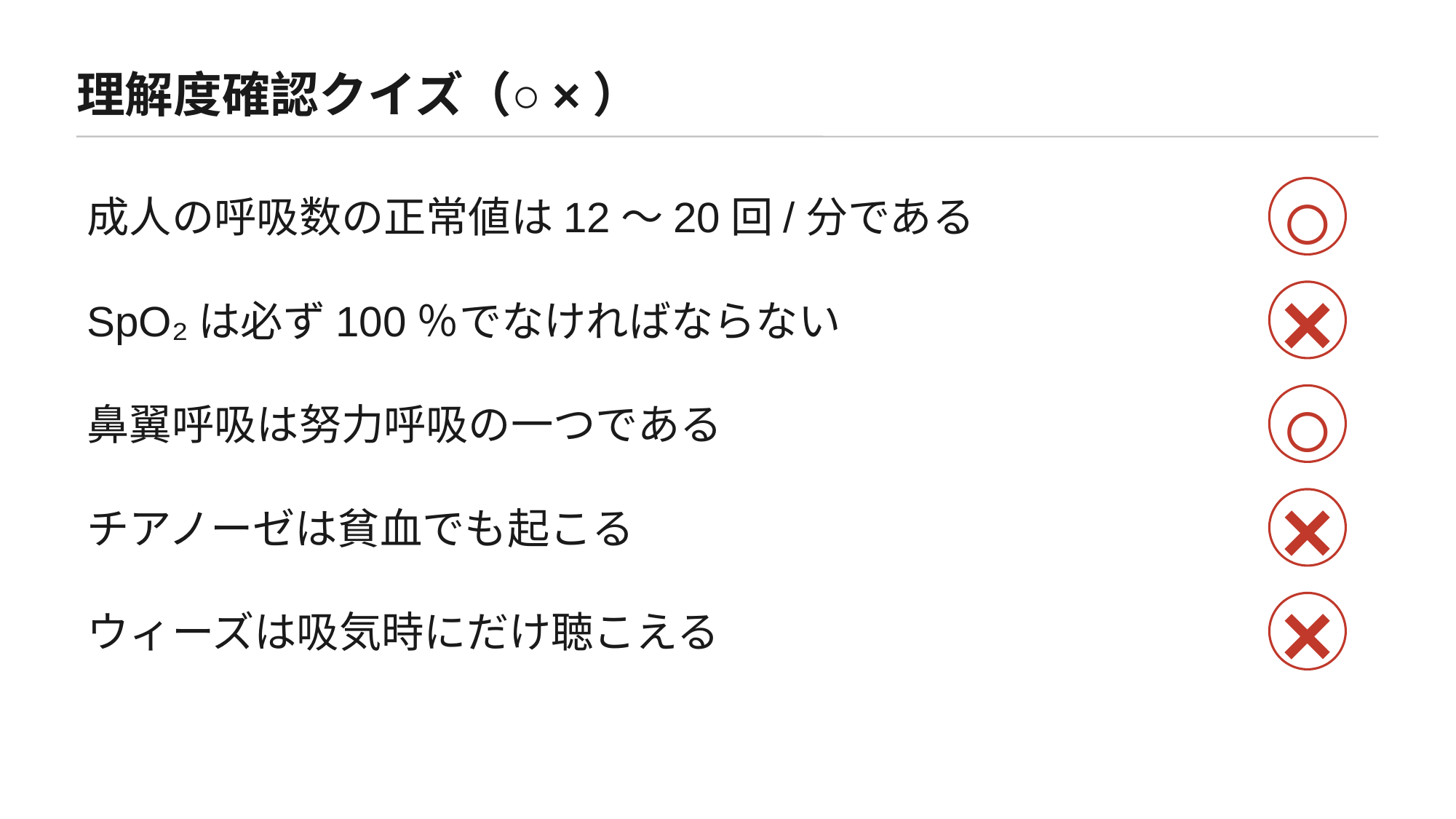

理解度確認クイズ（○×）

成人の呼吸数の正常値は12〜20回/分である

○
SpO₂は必ず100％でなければならない

×
鼻翼呼吸は努力呼吸の一つである

○
チアノーゼは貧血でも起こる

×
ウィーズは吸気時にだけ聴こえる

×